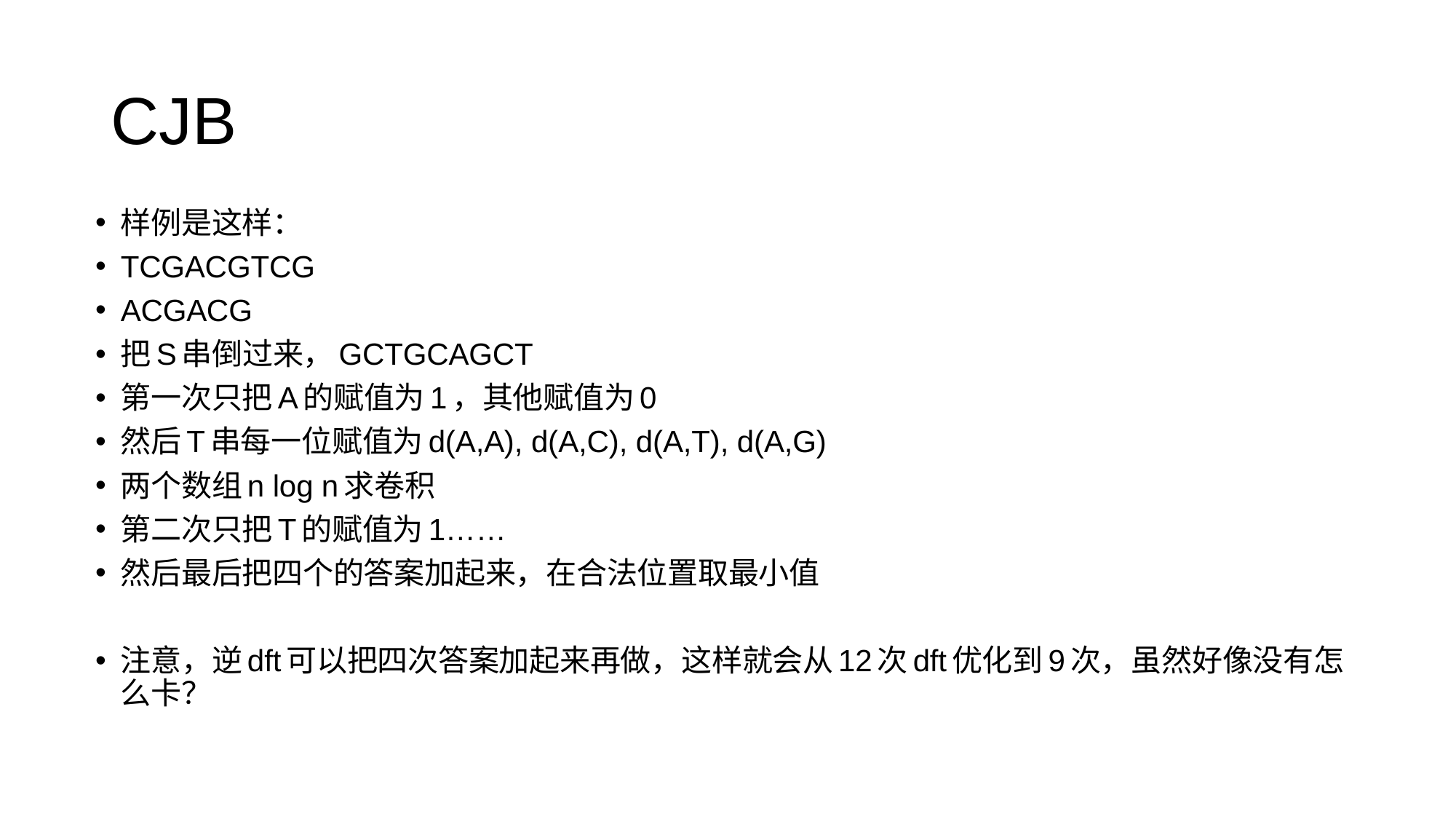

# CJB
样例是这样：
TCGACGTCG
ACGACG
把S串倒过来，GCTGCAGCT
第一次只把A的赋值为1，其他赋值为0
然后T串每一位赋值为d(A,A), d(A,C), d(A,T), d(A,G)
两个数组n log n求卷积
第二次只把T的赋值为1……
然后最后把四个的答案加起来，在合法位置取最小值

注意，逆dft可以把四次答案加起来再做，这样就会从12次dft优化到9次，虽然好像没有怎么卡？